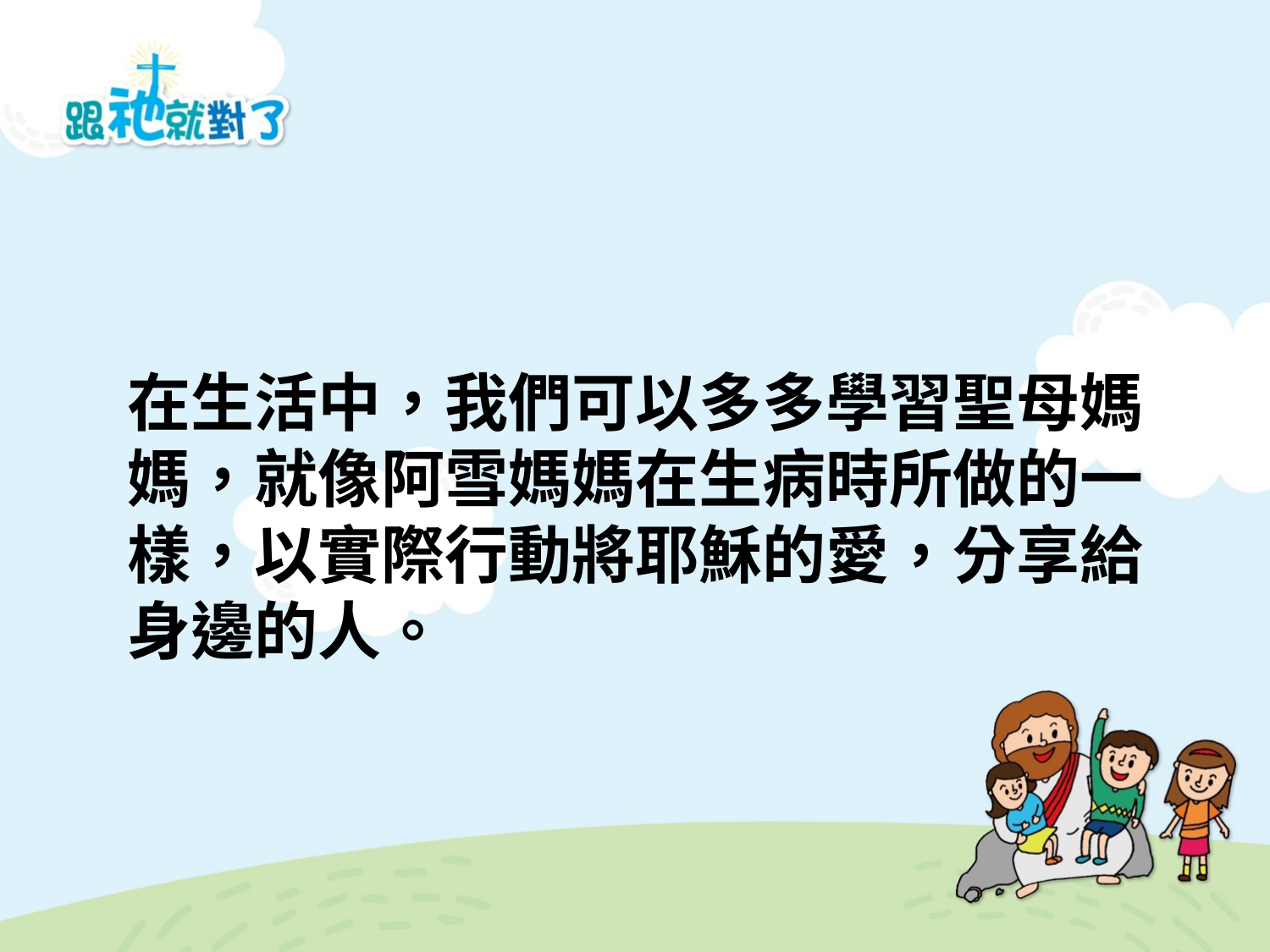

在生活中，我們可以多多學習聖母媽媽，就像阿雪媽媽在生病時所做的一樣，以實際行動將耶穌的愛，分享給身邊的人。